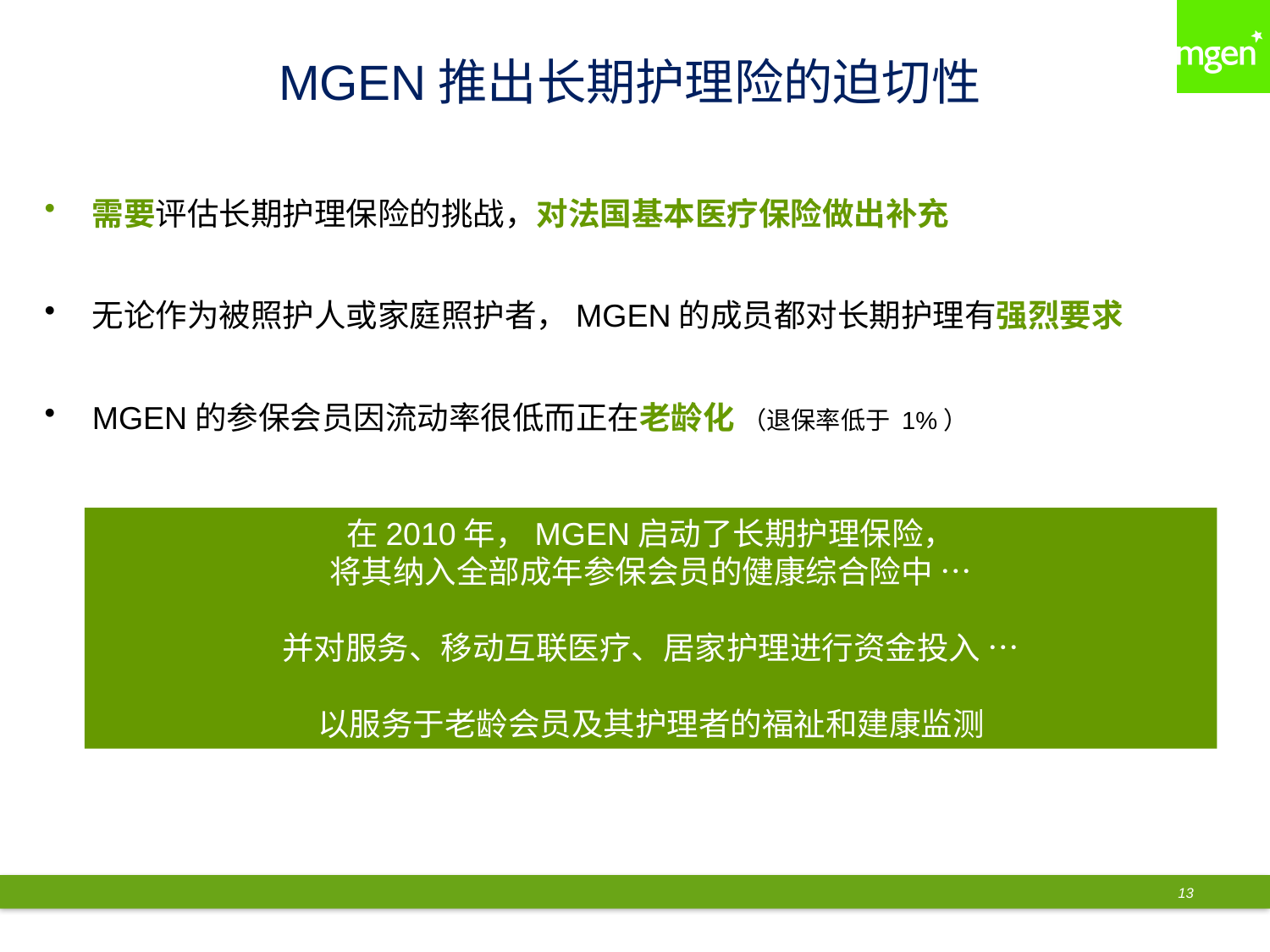

# MGEN推出长期护理险的迫切性

需要评估长期护理保险的挑战，对法国基本医疗保险做出补充

无论作为被照护人或家庭照护者，MGEN的成员都对长期护理有强烈要求

MGEN的参保会员因流动率很低而正在老龄化 （退保率低于 1%）

在2010年，MGEN启动了长期护理保险，
将其纳入全部成年参保会员的健康综合险中 …

并对服务、移动互联医疗、居家护理进行资金投入 …

以服务于老龄会员及其护理者的福祉和建康监测
13